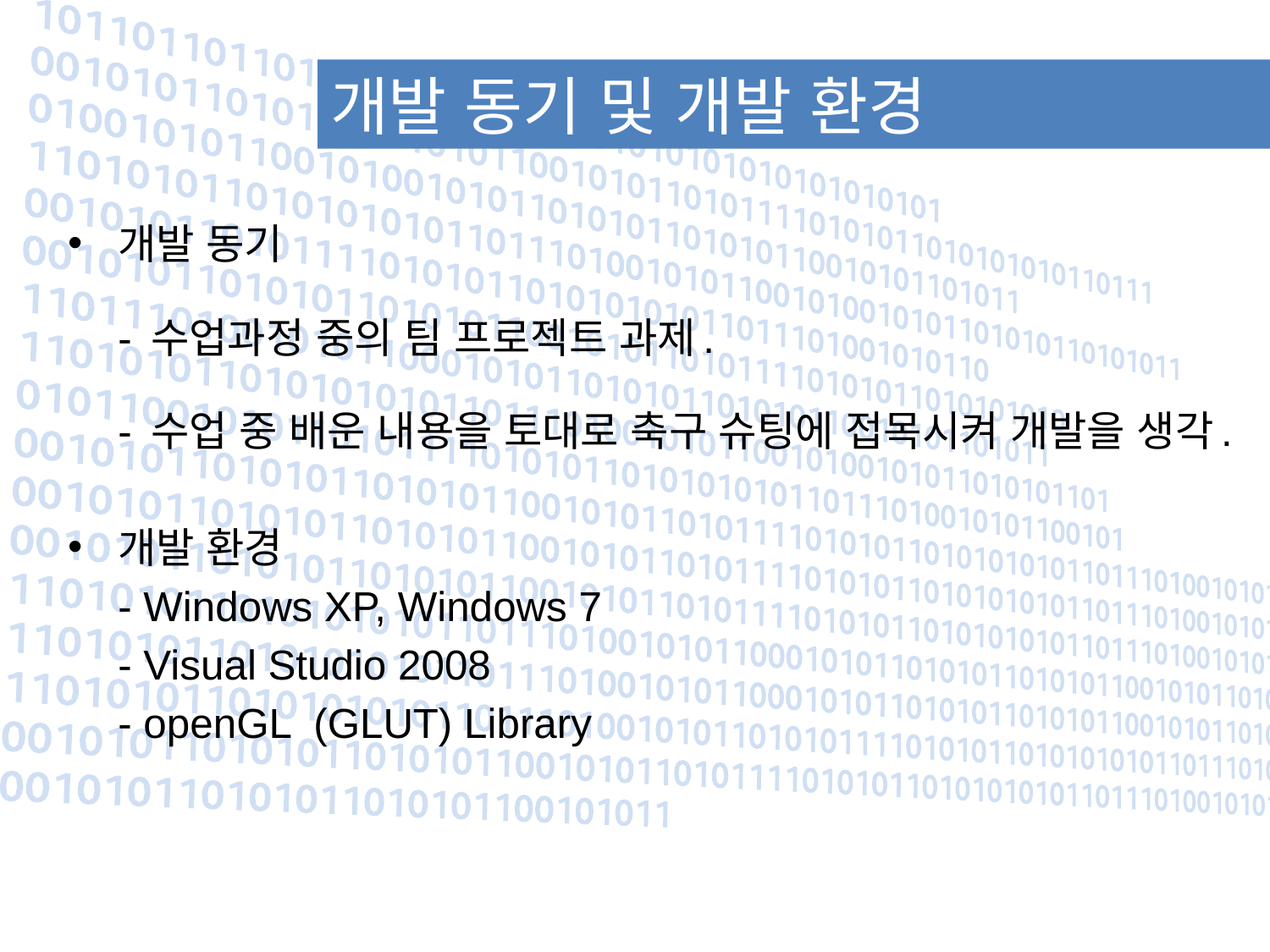

# 개발 동기 및 개발 환경
개발 동기
	- 수업과정 중의 팀 프로젝트 과제.
	- 수업 중 배운 내용을 토대로 축구 슈팅에 접목시켜 개발을 생각.

개발 환경
	- Windows XP, Windows 7
	- Visual Studio 2008
	- openGL  (GLUT) Library